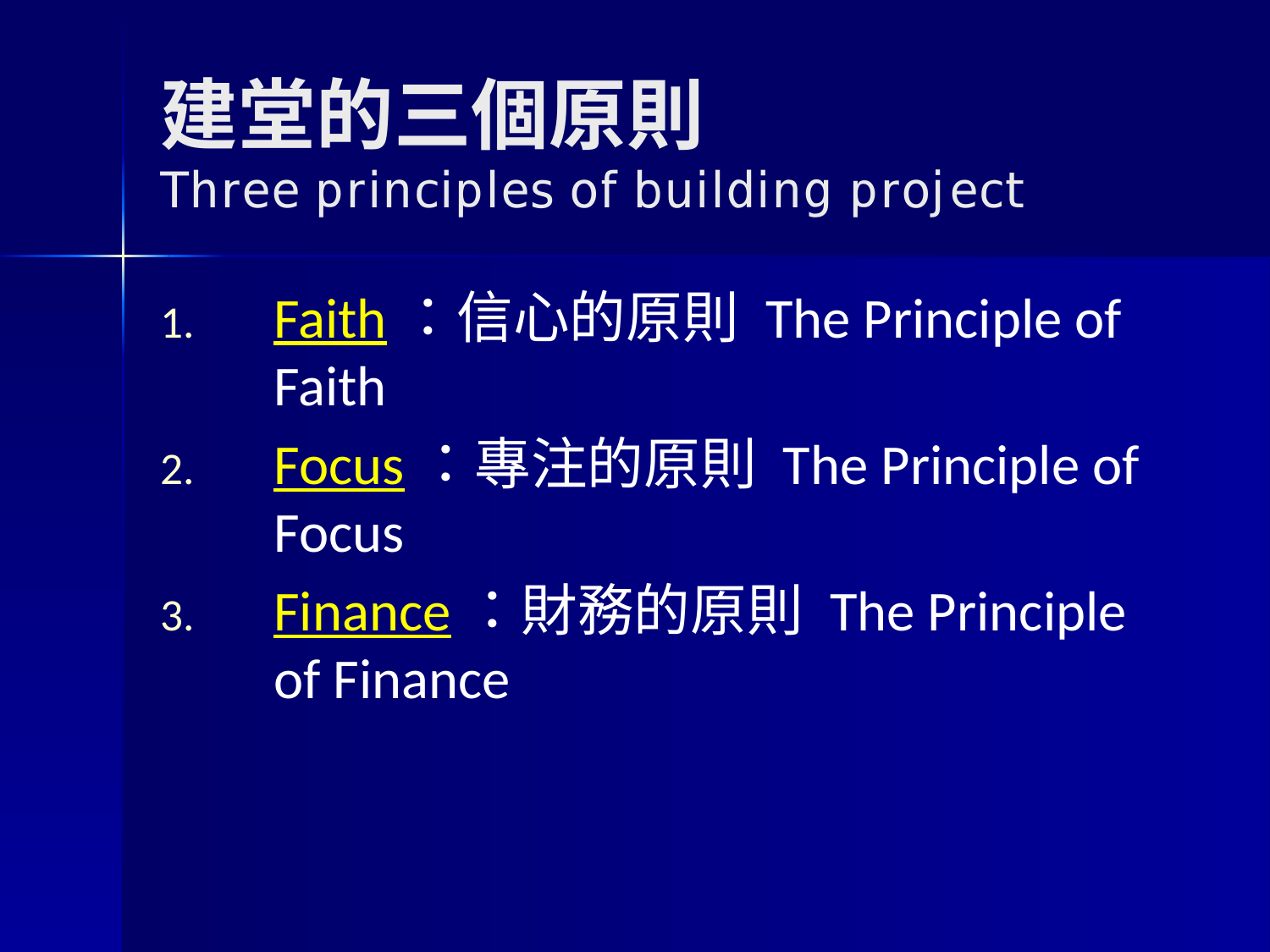

# 建堂的三個原則 Three principles of building project
Faith：信心的原則 The Principle of Faith
Focus：專注的原則 The Principle of Focus
Finance：財務的原則 The Principle of Finance